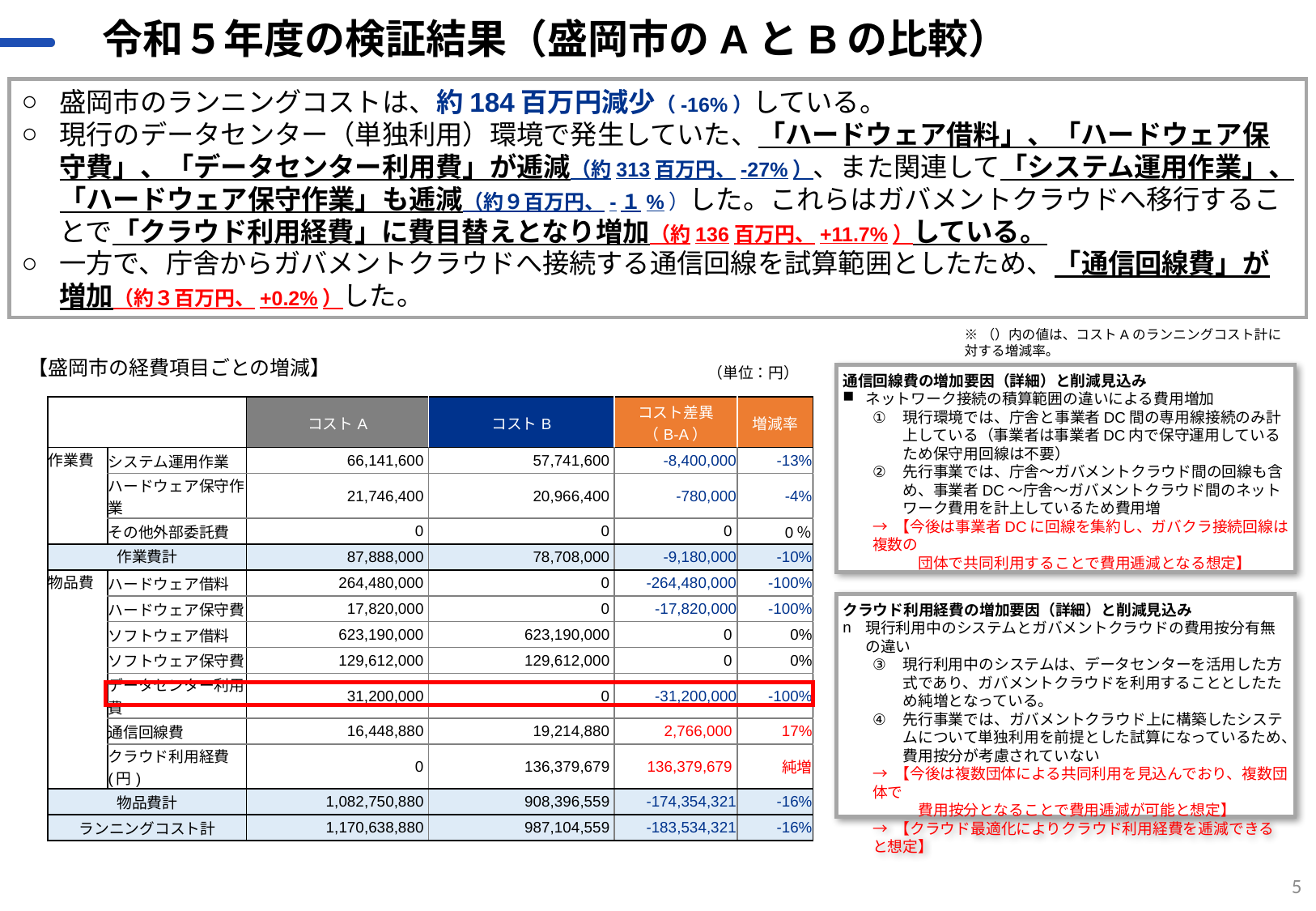

# 令和５年度の検証結果（盛岡市のAとBの比較）
盛岡市のランニングコストは、約184百万円減少（-16%）している。
現行のデータセンター（単独利用）環境で発生していた、「ハードウェア借料」、「ハードウェア保守費」、「データセンター利用費」が逓減（約313百万円、-27%）、また関連して「システム運用作業」、「ハードウェア保守作業」も逓減（約９百万円、-１%）した。これらはガバメントクラウドへ移行することで「クラウド利用経費」に費目替えとなり増加（約136百万円、+11.7%）している。
一方で、庁舎からガバメントクラウドへ接続する通信回線を試算範囲としたため、「通信回線費」が増加（約３百万円、+0.2%）した。
※（）内の値は、コストAのランニングコスト計に対する増減率。
【盛岡市の経費項目ごとの増減】
（単位：円）
通信回線費の増加要因（詳細）と削減見込み
ネットワーク接続の積算範囲の違いによる費用増加
現行環境では、庁舎と事業者DC間の専用線接続のみ計上している（事業者は事業者DC内で保守運用しているため保守用回線は不要）
先行事業では、庁舎～ガバメントクラウド間の回線も含め、事業者DC～庁舎～ガバメントクラウド間のネットワーク費用を計上しているため費用増
→ 【今後は事業者DCに回線を集約し、ガバクラ接続回線は複数の
　　　団体で共同利用することで費用逓減となる想定】
|  |  | コストA | コストB | コスト差異 （B-A） | 増減率 |
| --- | --- | --- | --- | --- | --- |
| 作業費 | システム運用作業 | 66,141,600 | 57,741,600 | -8,400,000 | -13% |
|  | ハードウェア保守作業 | 21,746,400 | 20,966,400 | -780,000 | -4% |
|  | その他外部委託費 | 0 | 0 | 0 | 0％ |
| 作業費計 |  | 87,888,000 | 78,708,000 | -9,180,000 | -10% |
| 物品費 | ハードウェア借料 | 264,480,000 | 0 | -264,480,000 | -100% |
|  | ハードウェア保守費 | 17,820,000 | 0 | -17,820,000 | -100% |
|  | ソフトウェア借料 | 623,190,000 | 623,190,000 | 0 | 0% |
|  | ソフトウェア保守費 | 129,612,000 | 129,612,000 | 0 | 0% |
|  | データセンター利用費 | 31,200,000 | 0 | -31,200,000 | -100% |
|  | 通信回線費 | 16,448,880 | 19,214,880 | 2,766,000 | 17% |
|  | クラウド利用経費(円) | 0 | 136,379,679 | 136,379,679 | 純増 |
| 物品費計 |  | 1,082,750,880 | 908,396,559 | -174,354,321 | -16% |
| ランニングコスト計 |  | 1,170,638,880 | 987,104,559 | -183,534,321 | -16% |
クラウド利用経費の増加要因（詳細）と削減見込み
現行利用中のシステムとガバメントクラウドの費用按分有無の違い
現行利用中のシステムは、データセンターを活用した方式であり、ガバメントクラウドを利用することとしたため純増となっている。
先行事業では、ガバメントクラウド上に構築したシステムについて単独利用を前提とした試算になっているため、費用按分が考慮されていない
→ 【今後は複数団体による共同利用を見込んでおり、複数団体で
　　　費用按分となることで費用逓減が可能と想定】
→ 【クラウド最適化によりクラウド利用経費を逓減できると想定】

5